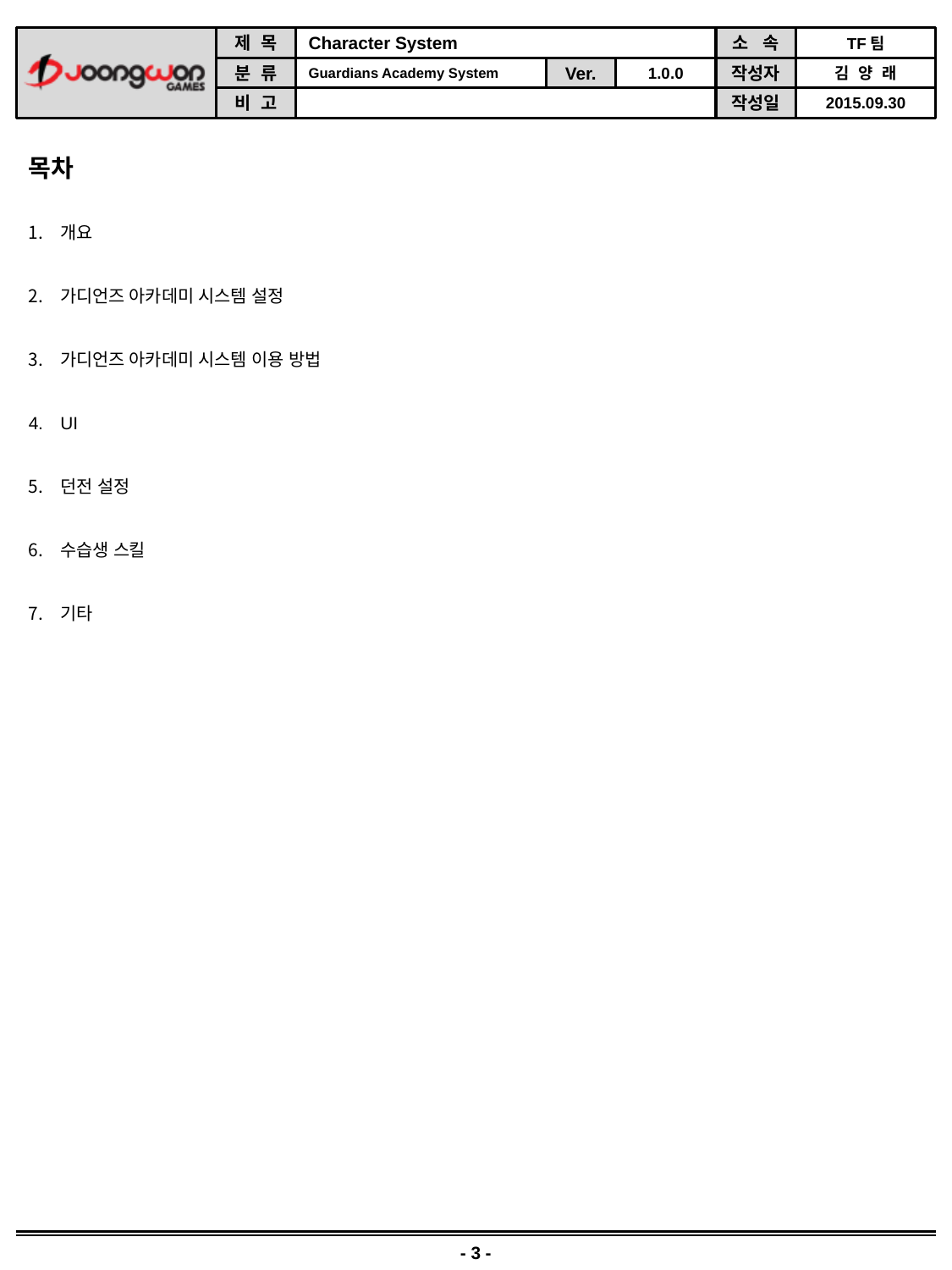

목차
개요

가디언즈 아카데미 시스템 설정

가디언즈 아카데미 시스템 이용 방법

UI

던전 설정

수습생 스킬

기타
- 3 -